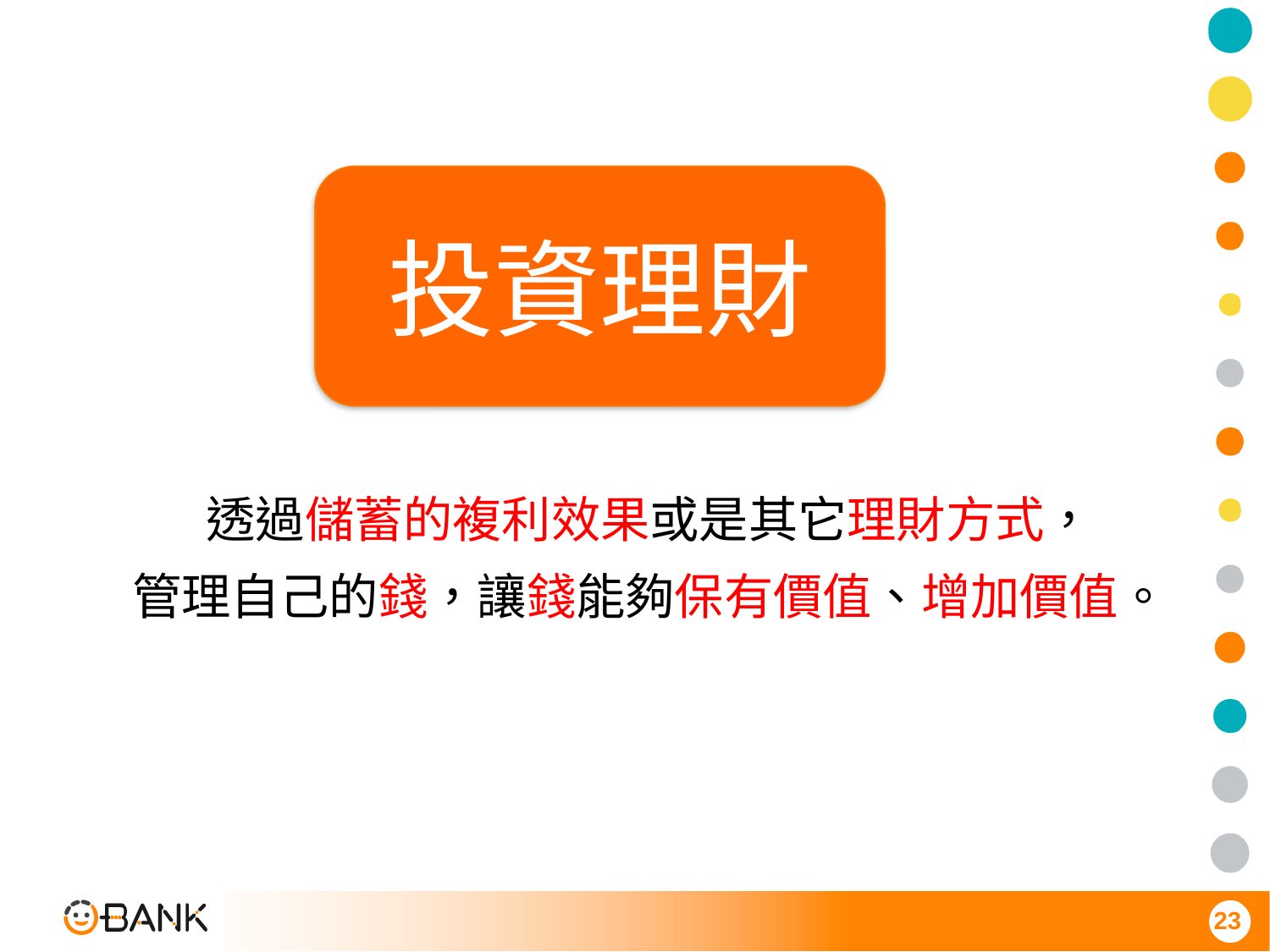

投資理財
透過儲蓄的複利效果或是其它理財方式，
管理自己的錢，讓錢能夠保有價值、增加價值。